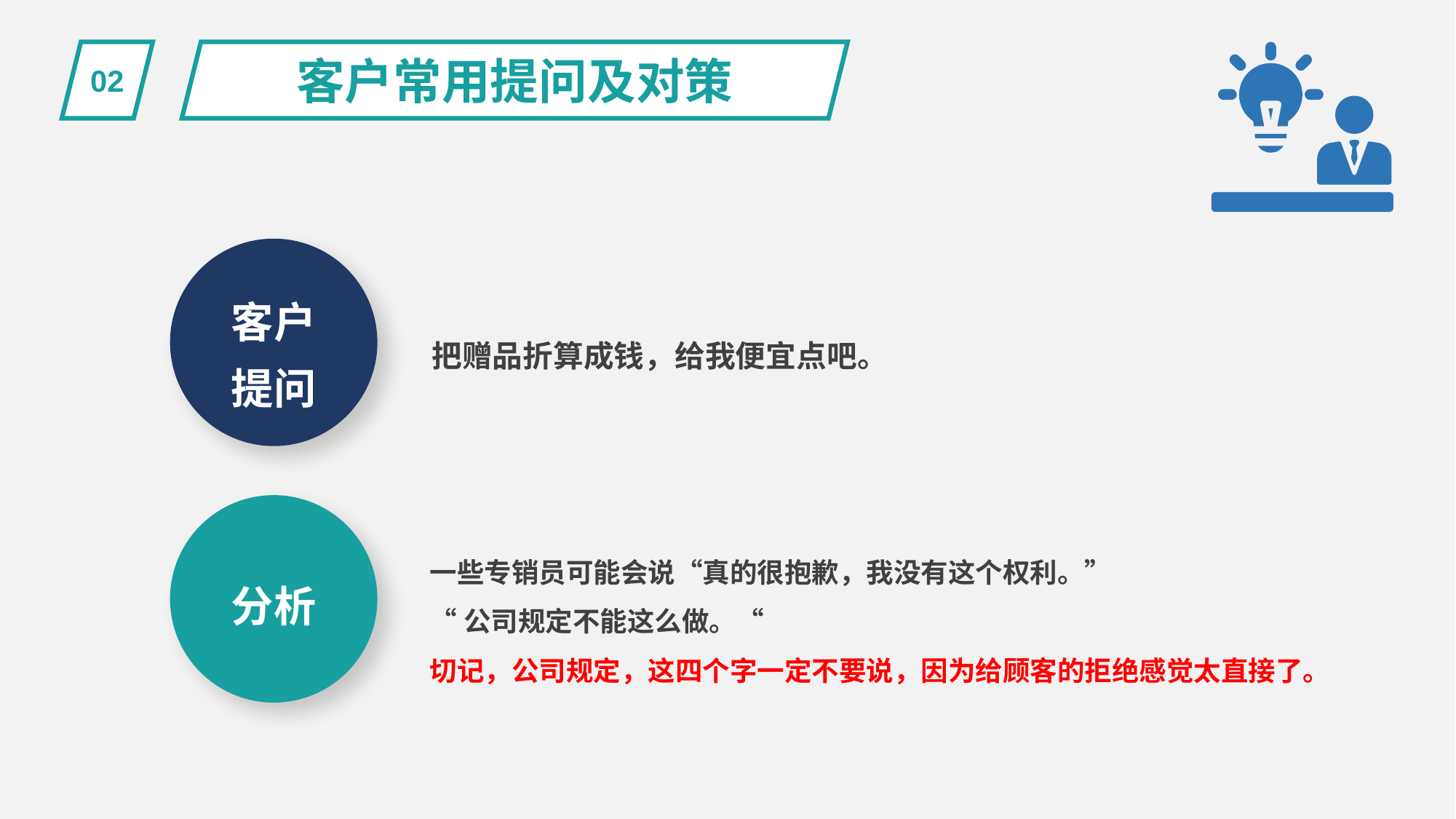

02
客户常用提问及对策

客户
提问
把赠品折算成钱，给我便宜点吧。

分析
一些专销员可能会说“真的很抱歉，我没有这个权利。”
“公司规定不能这么做。“
切记，公司规定，这四个字一定不要说，因为给顾客的拒绝感觉太直接了。